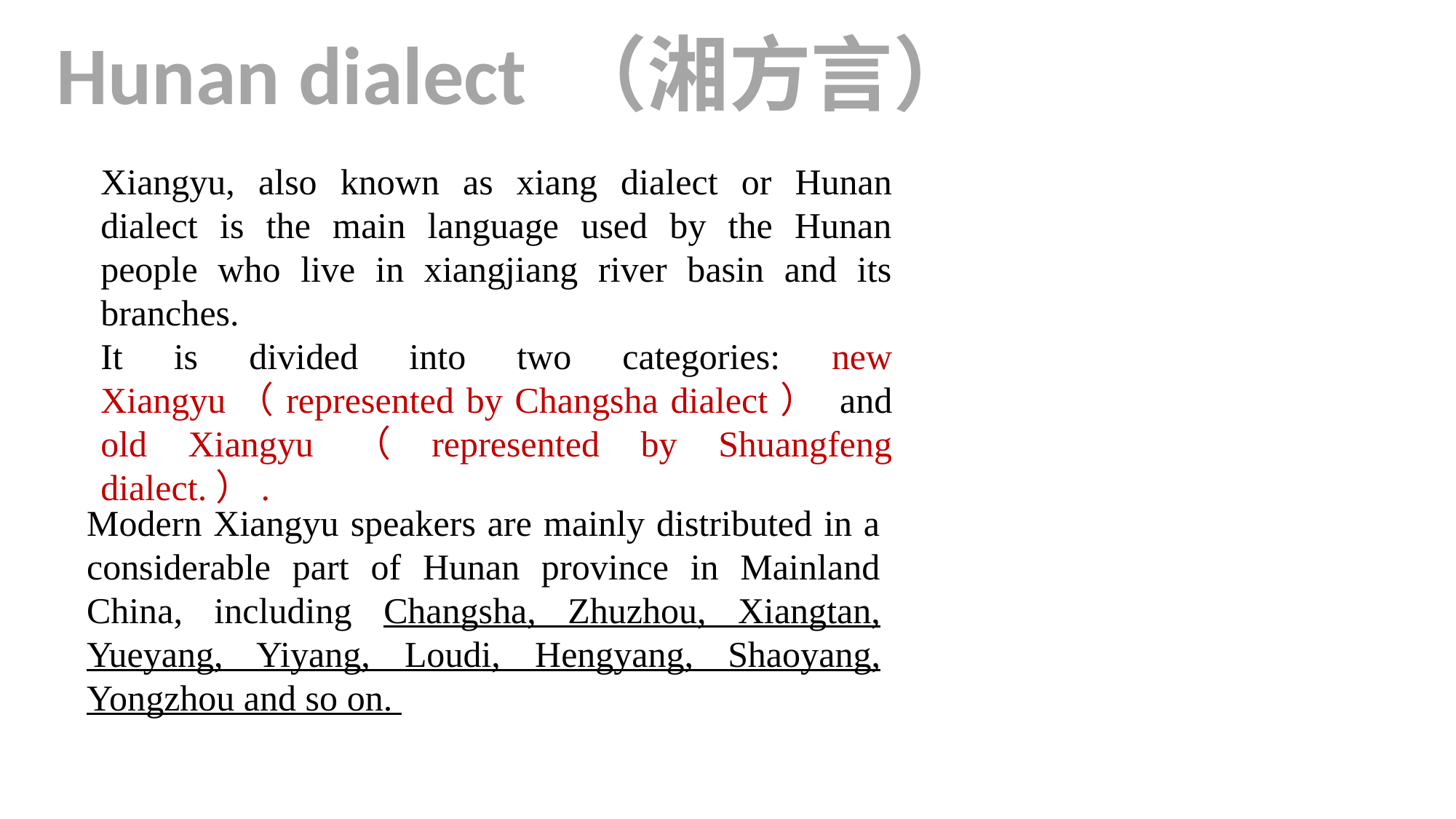

Hunan dialect （湘方言）
Xiangyu, also known as xiang dialect or Hunan dialect is the main language used by the Hunan people who live in xiangjiang river basin and its branches.
It is divided into two categories: new Xiangyu（represented by Changsha dialect） and old Xiangyu（represented by Shuangfeng dialect.）.
Modern Xiangyu speakers are mainly distributed in a considerable part of Hunan province in Mainland China, including Changsha, Zhuzhou, Xiangtan, Yueyang, Yiyang, Loudi, Hengyang, Shaoyang, Yongzhou and so on.